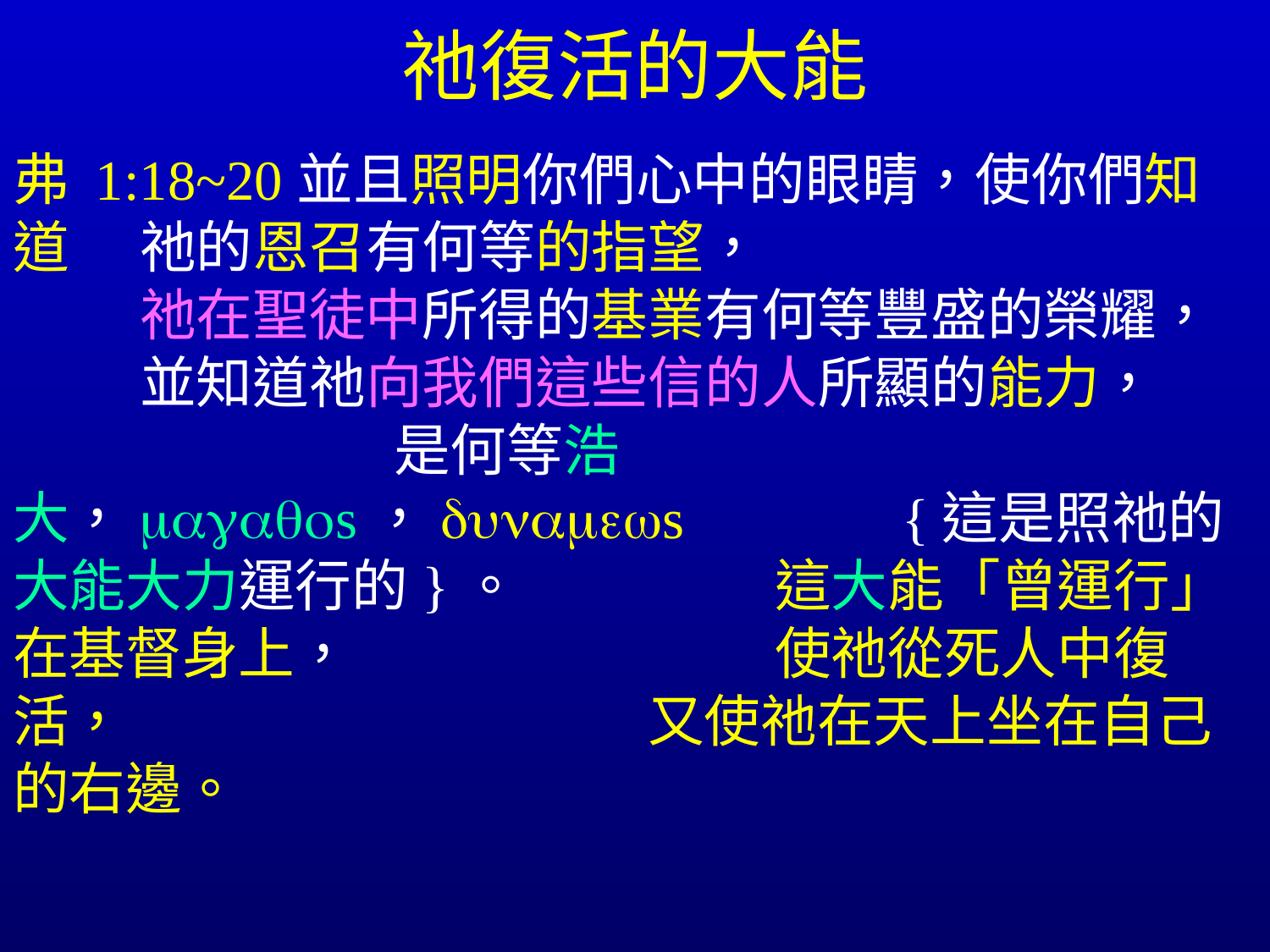

# 祂復活的大能
弗 1:18~20並且照明你們心中的眼睛，使你們知道	祂的恩召有何等的指望，					祂在聖徒中所得的基業有何等豐盛的榮耀，	並知道祂向我們這些信的人所顯的能力， 			是何等浩大，μαγαθοs，δυναμεωs		{這是照祂的大能大力運行的}。			這大能「曾運行」在基督身上，				使祂從死人中復活，					又使祂在天上坐在自己的右邊。